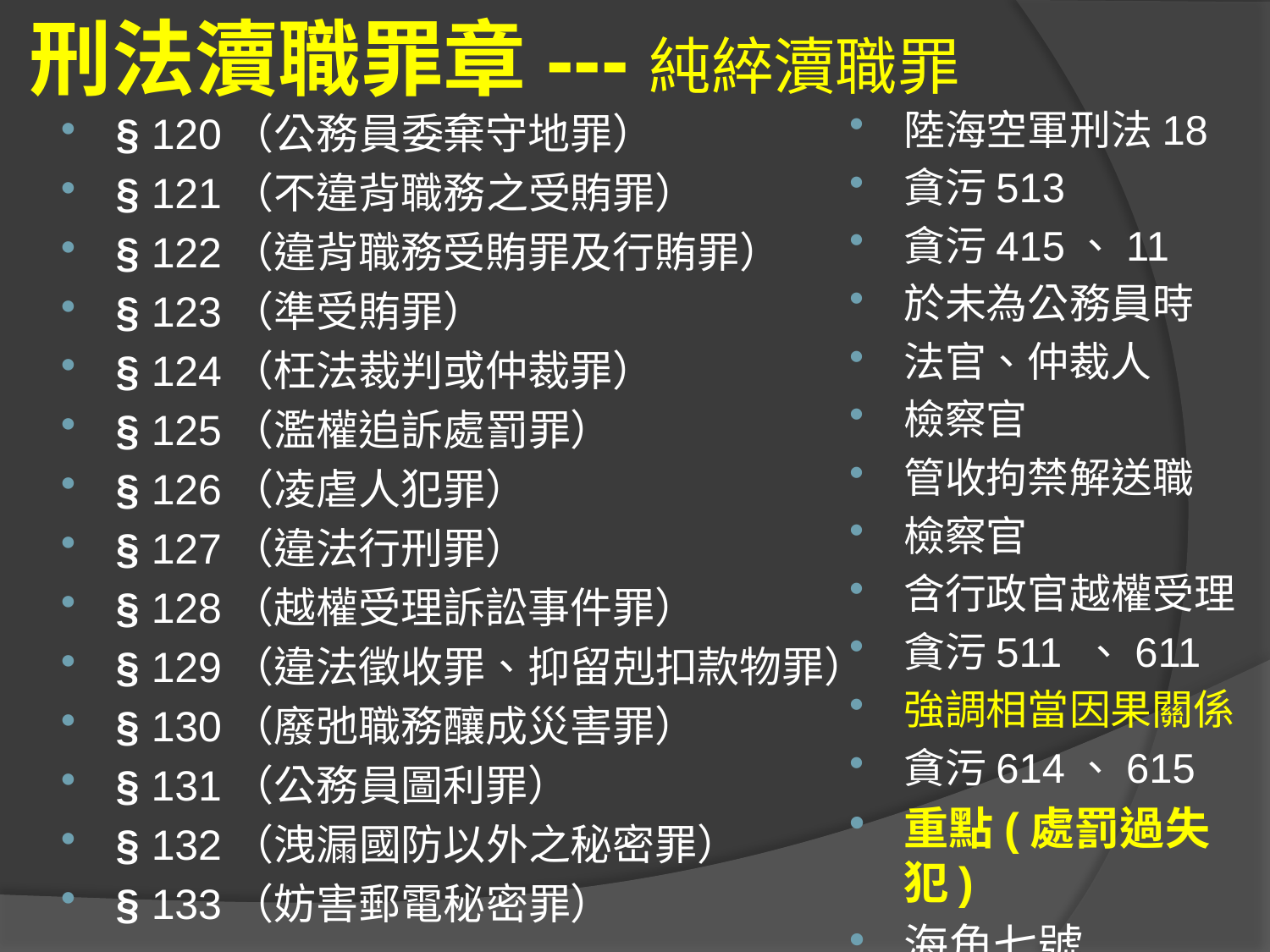

# 刑法瀆職罪章---純綷瀆職罪
陸海空軍刑法18
貪污513
貪污415、11
於未為公務員時
法官、仲裁人
檢察官
管收拘禁解送職
檢察官
含行政官越權受理
貪污511 、611
強調相當因果關係
貪污614、615
重點(處罰過失犯)
海角七號

§ 120（公務員委棄守地罪）
§ 121（不違背職務之受賄罪）
§ 122（違背職務受賄罪及行賄罪）
§ 123（準受賄罪）
§ 124（枉法裁判或仲裁罪）
§ 125（濫權追訴處罰罪）
§ 126（凌虐人犯罪）
§ 127（違法行刑罪）
§ 128（越權受理訴訟事件罪）
§ 129（違法徵收罪、抑留剋扣款物罪）
§ 130（廢弛職務釀成災害罪）
§ 131（公務員圖利罪）
§ 132（洩漏國防以外之秘密罪）
§ 133（妨害郵電秘密罪）